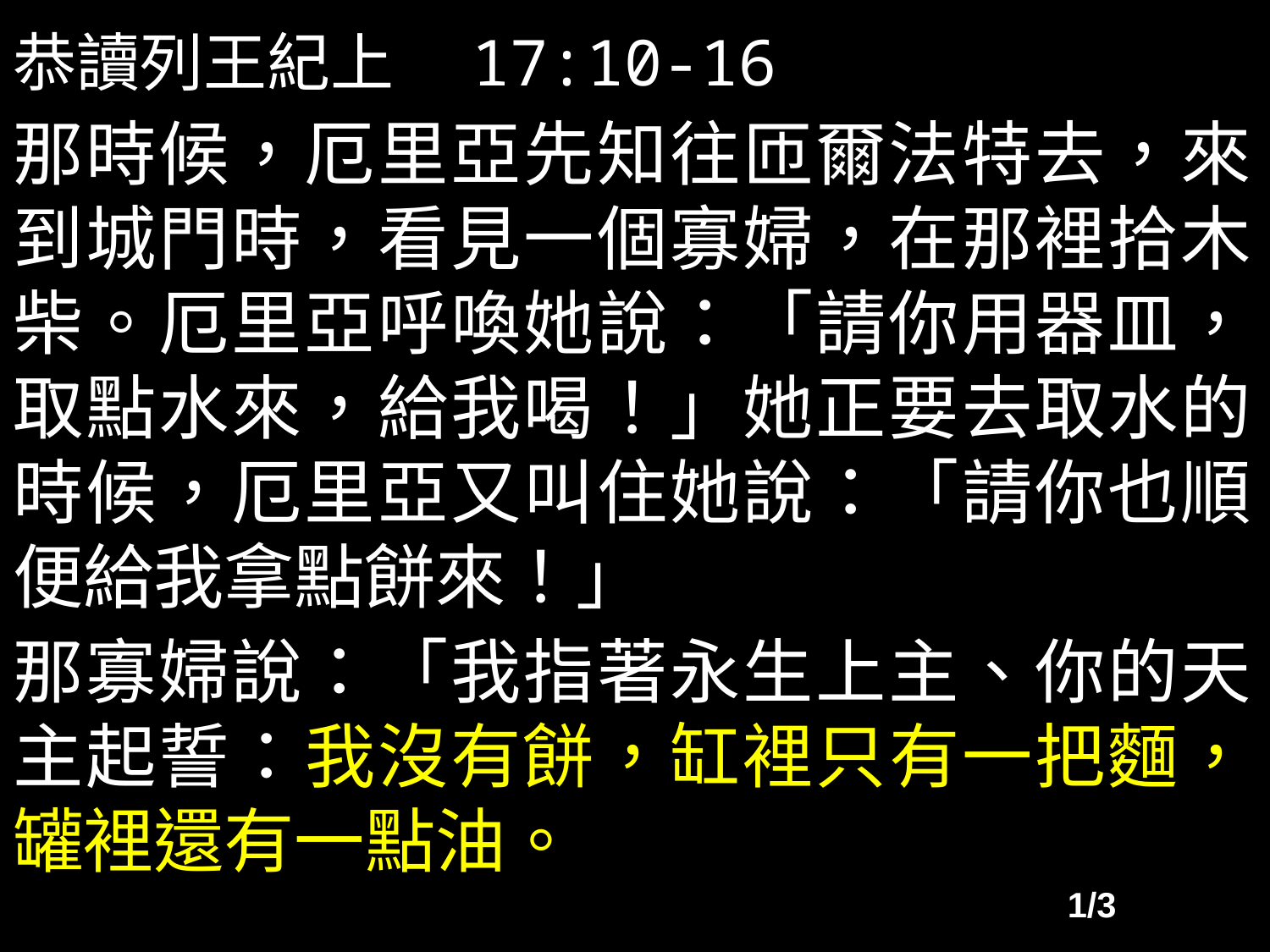

恭讀列王紀上　17:10-16
那時候，厄里亞先知往匝爾法特去，來到城門時，看見一個寡婦，在那裡拾木柴。厄里亞呼喚她說：「請你用器皿，取點水來，給我喝！」她正要去取水的時候，厄里亞又叫住她說：「請你也順便給我拿點餅來！」
那寡婦說：「我指著永生上主、你的天主起誓：我沒有餅，缸裡只有一把麵，罐裡還有一點油。
1/3